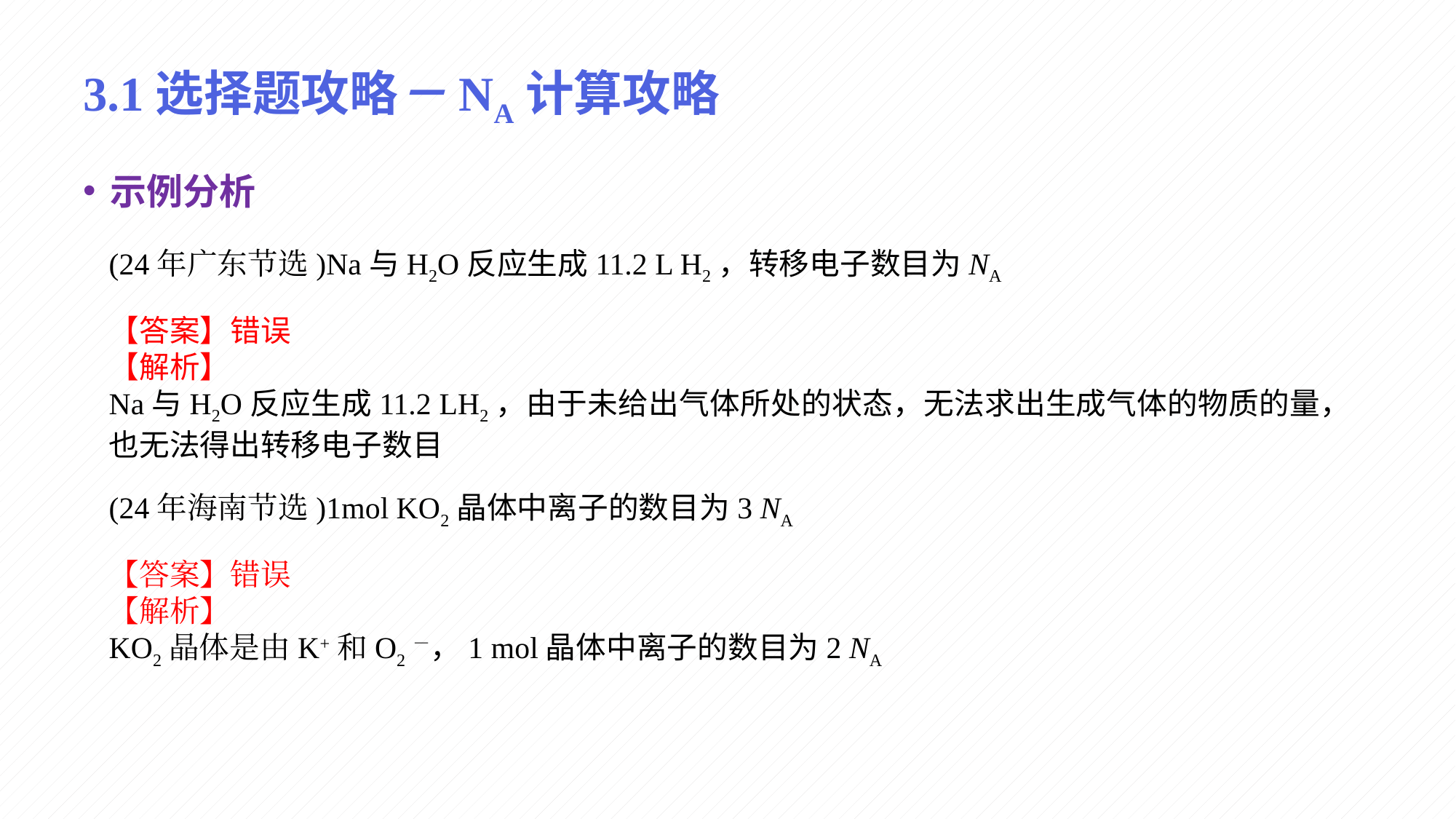

# 3.1选择题攻略－NA计算攻略
示例分析

(24年广东节选)Na与H2O反应生成11.2 L H2，转移电子数目为NA

【答案】错误
【解析】
Na与H2O反应生成11.2 LH2，由于未给出气体所处的状态，无法求出生成气体的物质的量，也无法得出转移电子数目

(24年海南节选)1mol KO2晶体中离子的数目为3 NA
【答案】错误
【解析】
KO2晶体是由K+和O2－，1 mol晶体中离子的数目为2 NA